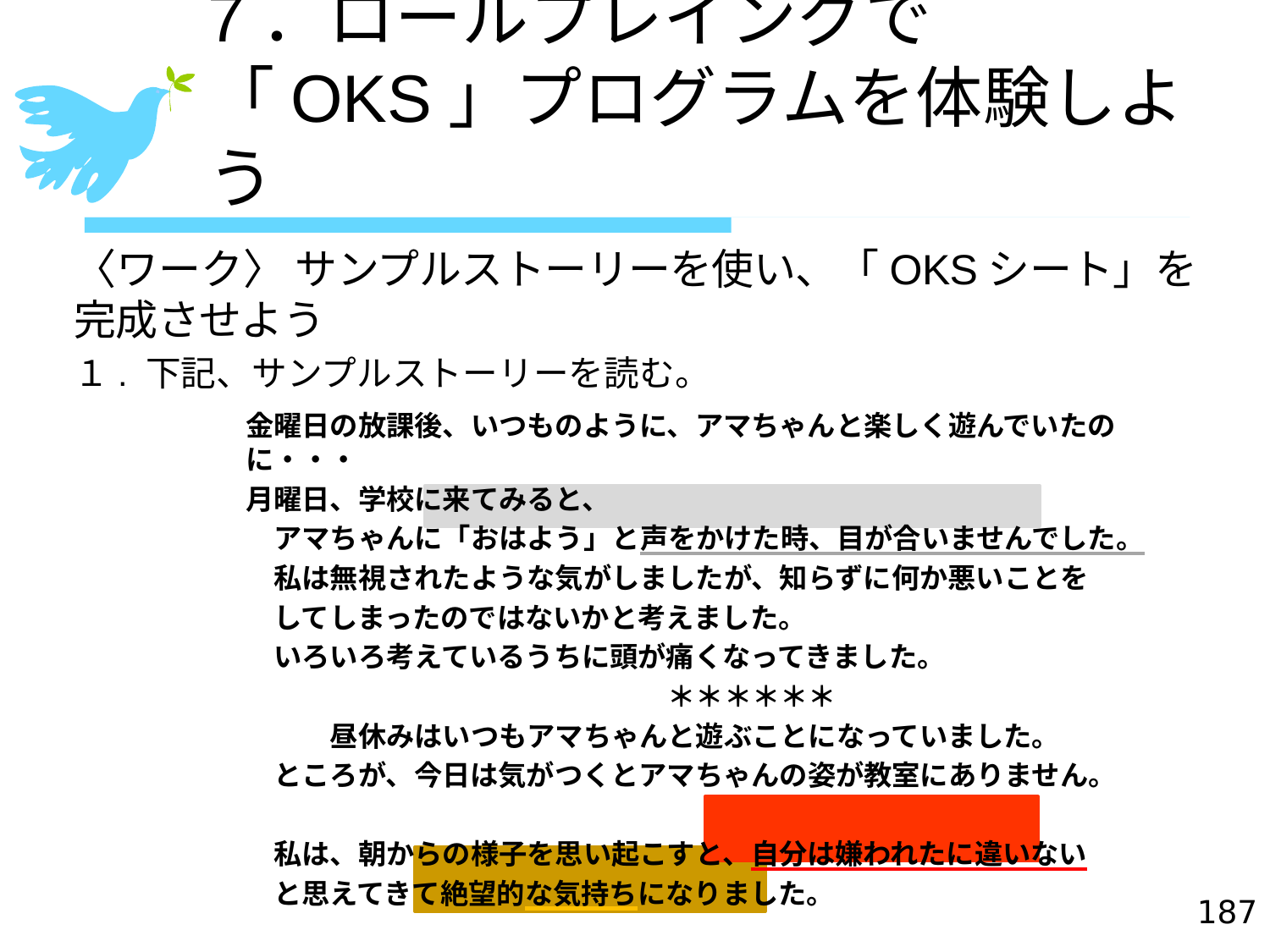

# 7．ロールプレイングで「OKS」プログラムを体験しよう

〈ワーク〉 サンプルストーリーを使い、「OKSシート」を完成させよう
１. 下記、サンプルストーリーを読む。

金曜日の放課後、いつものように、アマちゃんと楽しく遊んでいたのに・・・
月曜日、学校に来てみると、
　アマちゃんに「おはよう」と声をかけた時、目が合いませんでした。
　私は無視されたような気がしましたが、知らずに何か悪いことを
　してしまったのではないかと考えました。
　いろいろ考えているうちに頭が痛くなってきました。
　　　　　　　　　　　　　　　＊＊＊＊＊＊
　　　昼休みはいつもアマちゃんと遊ぶことになっていました。
　ところが、今日は気がつくとアマちゃんの姿が教室にありません。

　私は、朝からの様子を思い起こすと、自分は嫌われたに違いない
　と思えてきて絶望的な気持ちになりました。

187